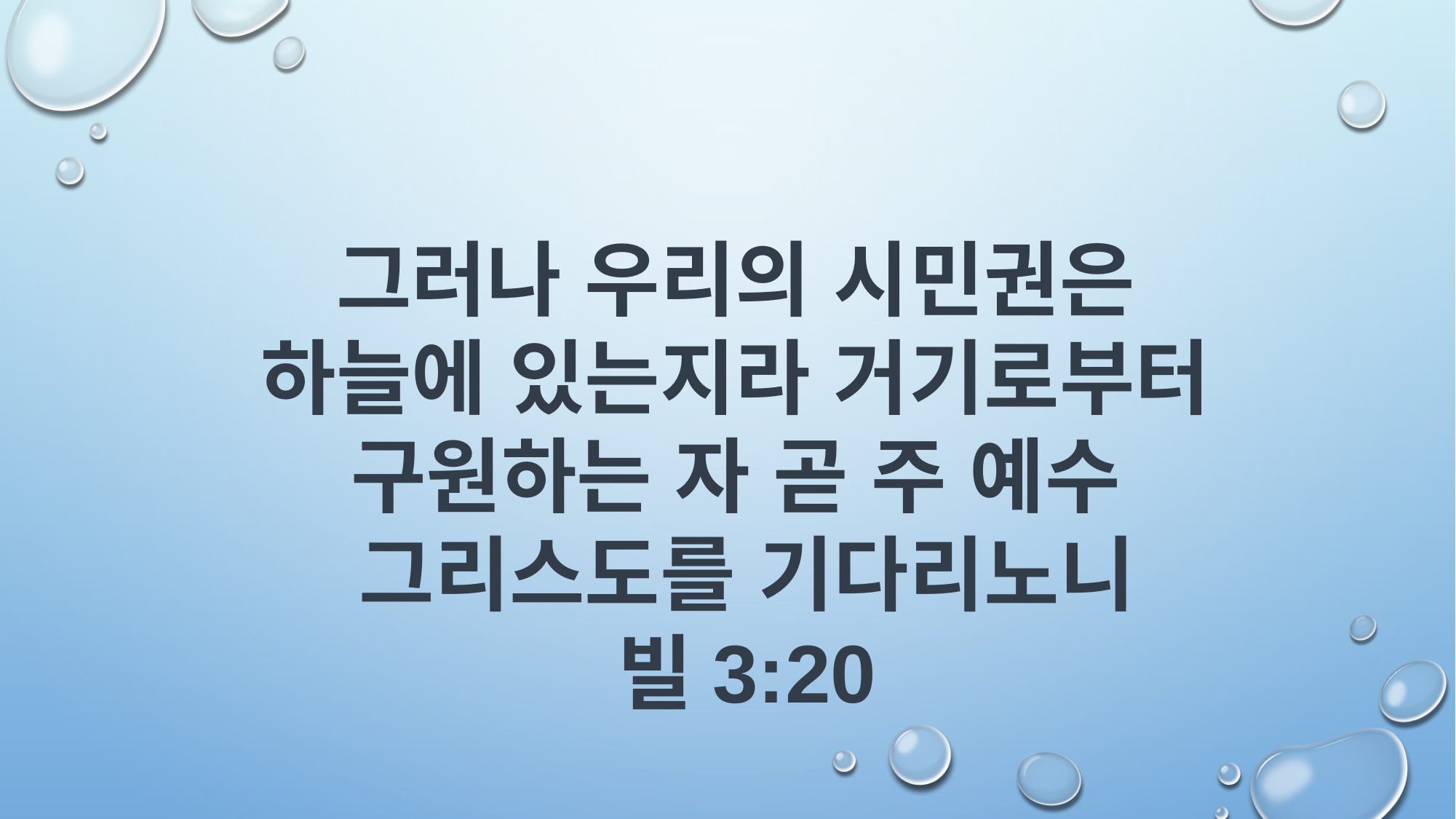

그러나 우리의 시민권은
하늘에 있는지라 거기로부터
구원하는 자 곧 주 예수
그리스도를 기다리노니
빌3:20